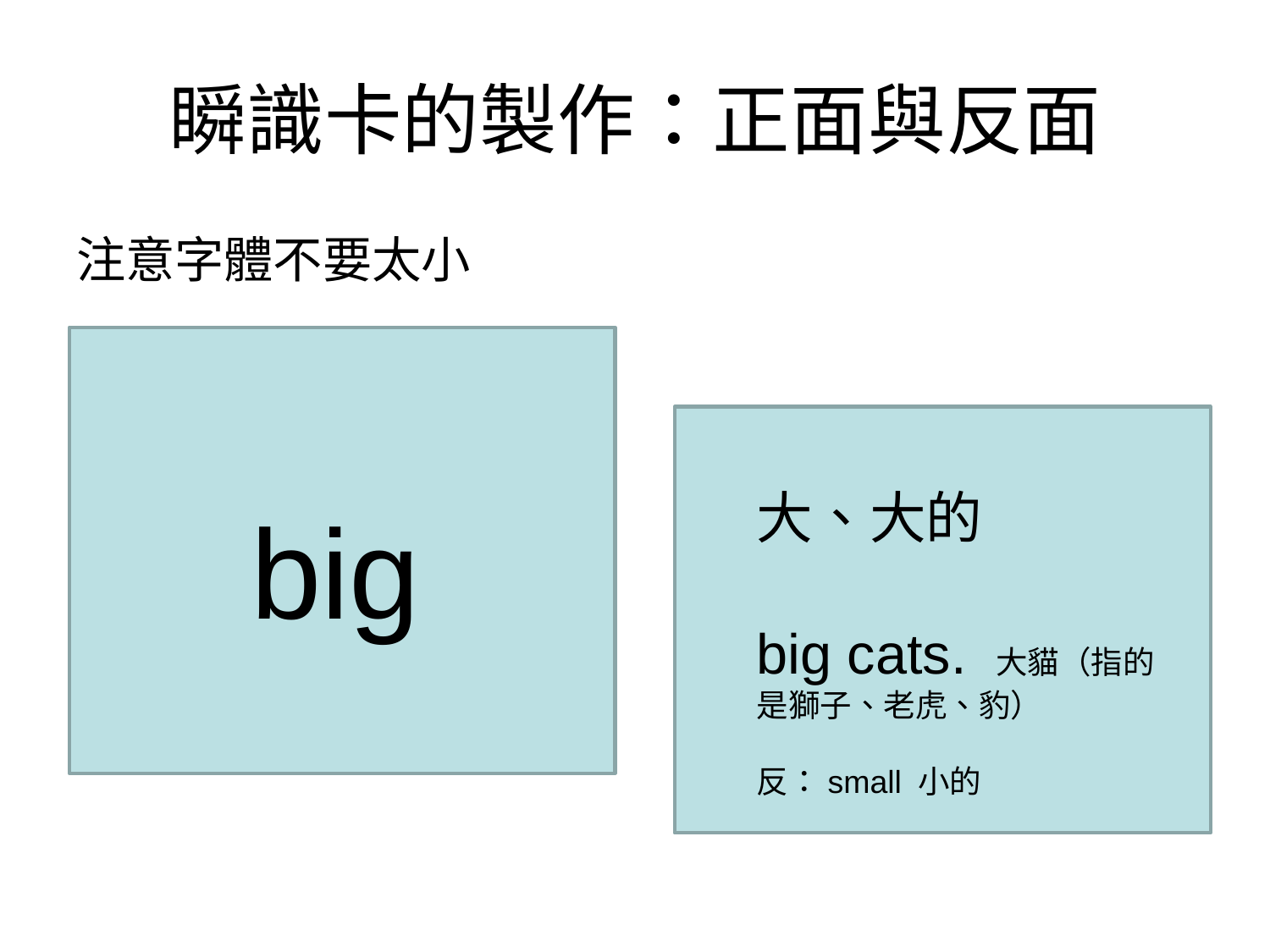

# 瞬識卡的製作：正面與反面
注意字體不要太小

大、大的

big cats. 大貓（指的是獅子、老虎、豹）

反：small 小的
big